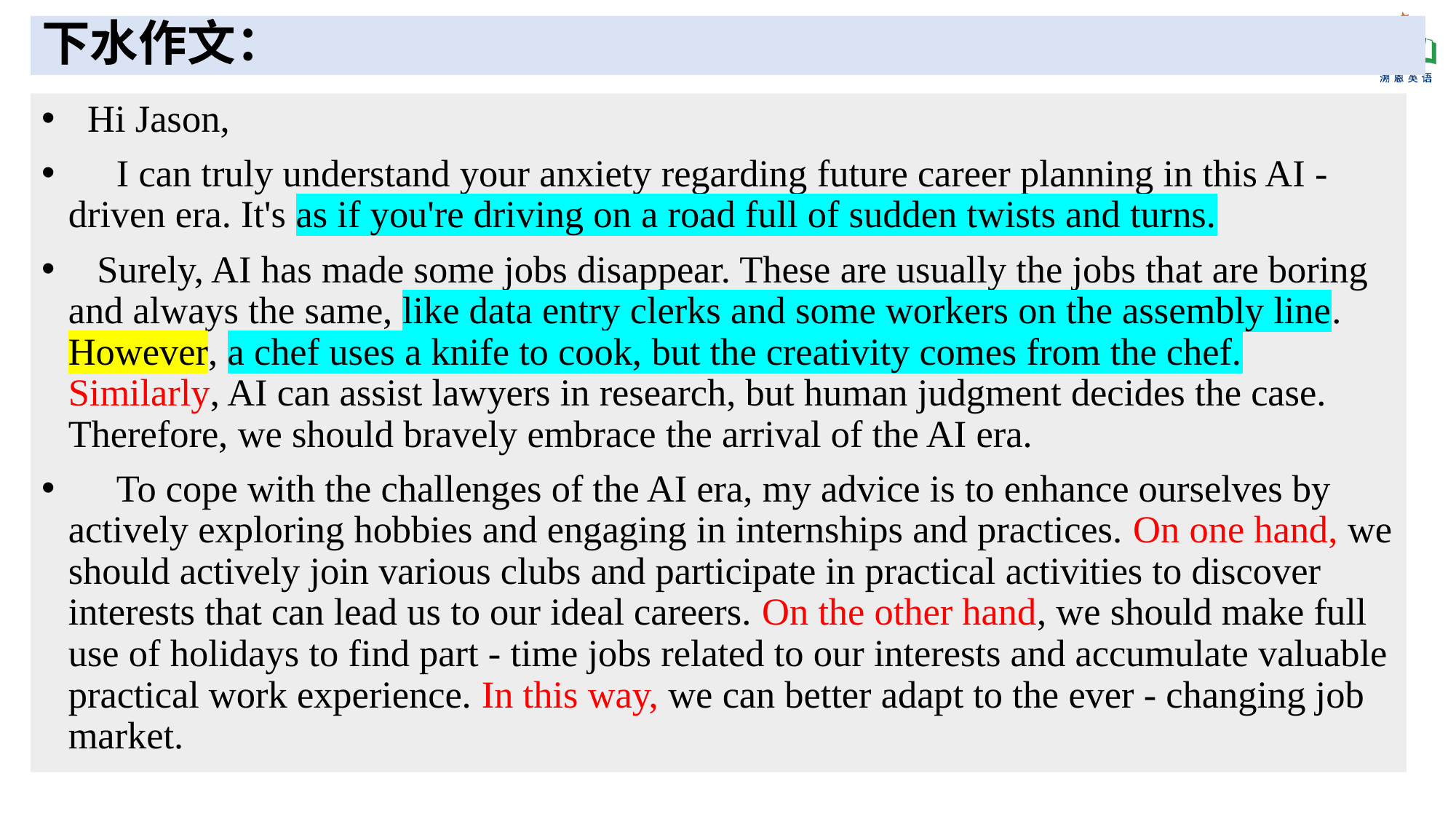

# 下水作文：
  Hi Jason,
     I can truly understand your anxiety regarding future career planning in this AI - driven era. It's as if you're driving on a road full of sudden twists and turns.
   Surely, AI has made some jobs disappear. These are usually the jobs that are boring and always the same, like data entry clerks and some workers on the assembly line. However, a chef uses a knife to cook, but the creativity comes from the chef. Similarly, AI can assist lawyers in research, but human judgment decides the case. Therefore, we should bravely embrace the arrival of the AI era.
     To cope with the challenges of the AI era, my advice is to enhance ourselves by actively exploring hobbies and engaging in internships and practices. On one hand, we should actively join various clubs and participate in practical activities to discover interests that can lead us to our ideal careers. On the other hand, we should make full use of holidays to find part - time jobs related to our interests and accumulate valuable practical work experience. In this way, we can better adapt to the ever - changing job market.